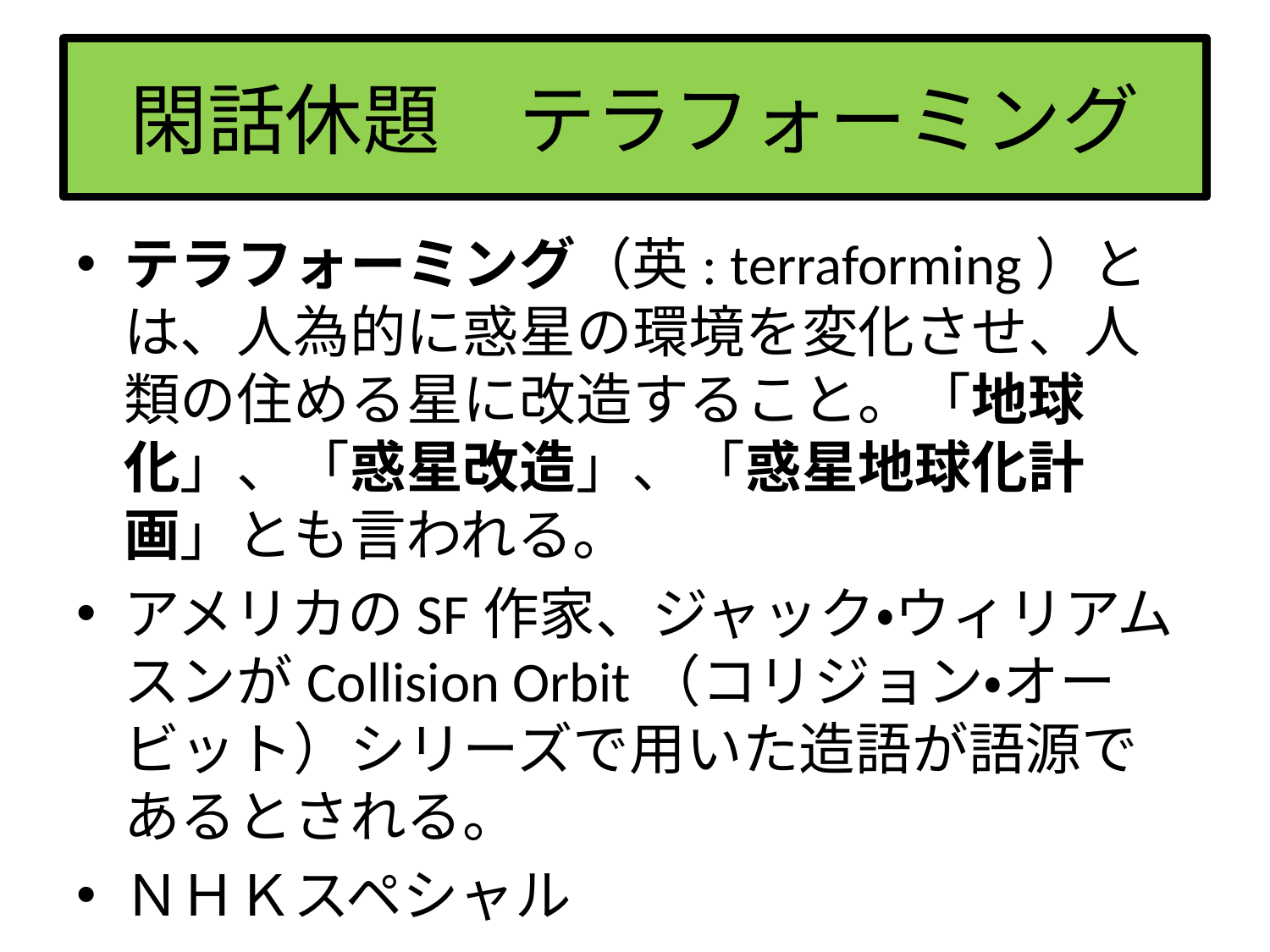

# 閑話休題　テラフォーミング
テラフォーミング（英: terraforming）とは、人為的に惑星の環境を変化させ、人類の住める星に改造すること。「地球化」、「惑星改造」、「惑星地球化計画」とも言われる。
アメリカのSF作家、ジャック・ウィリアムスンがCollision Orbit（コリジョン・オービット）シリーズで用いた造語が語源であるとされる。
ＮＨＫスペシャル